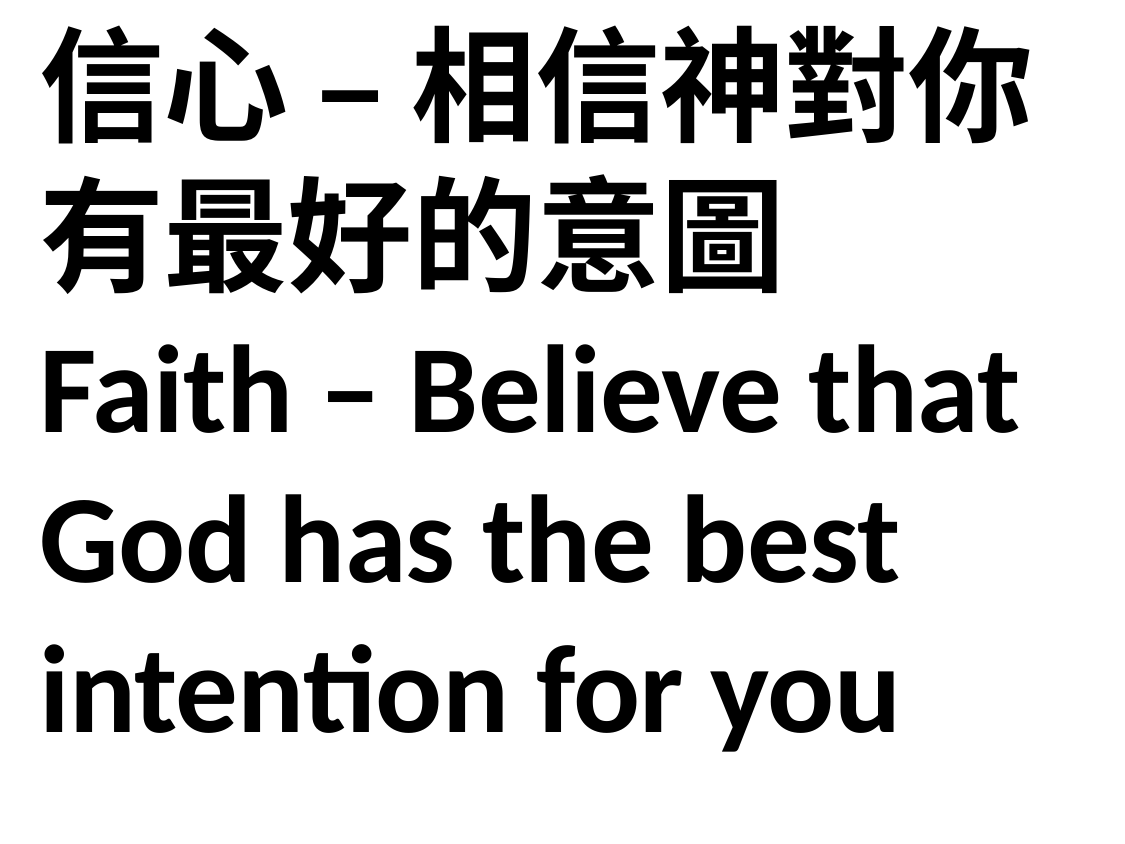

信心 – 相信神對你有最好的意圖
Faith – Believe that God has the best intention for you